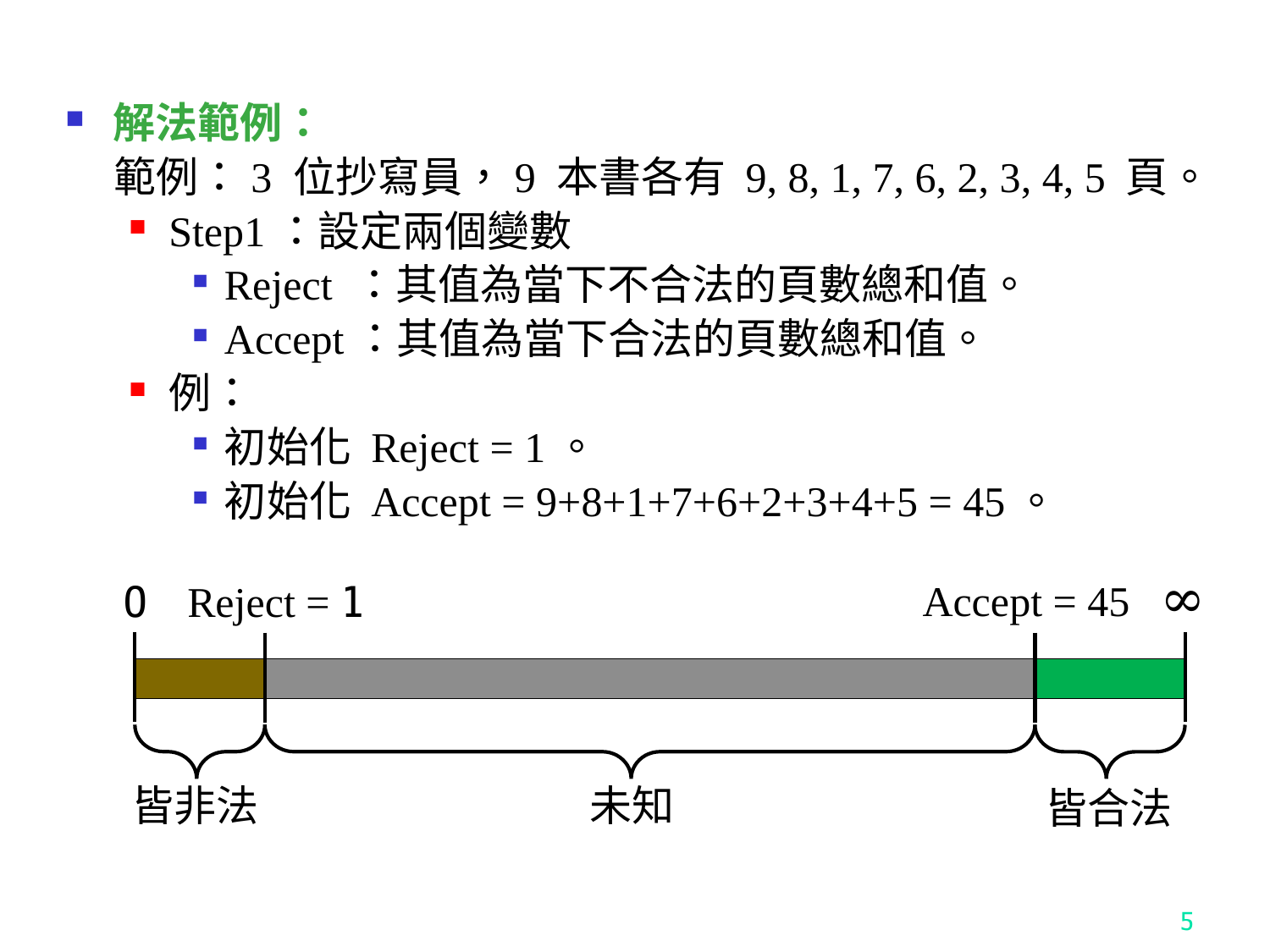

解法範例：
    範例：3 位抄寫員，9 本書各有 9, 8, 1, 7, 6, 2, 3, 4, 5 頁。
Step1：設定兩個變數
Reject ：其值為當下不合法的頁數總和值。
Accept：其值為當下合法的頁數總和值。
例：
初始化 Reject = 1。
初始化 Accept = 9+8+1+7+6+2+3+4+5 = 45。

∞
Accept = 45
Reject = 1
0

皆非法
未知
皆合法
5